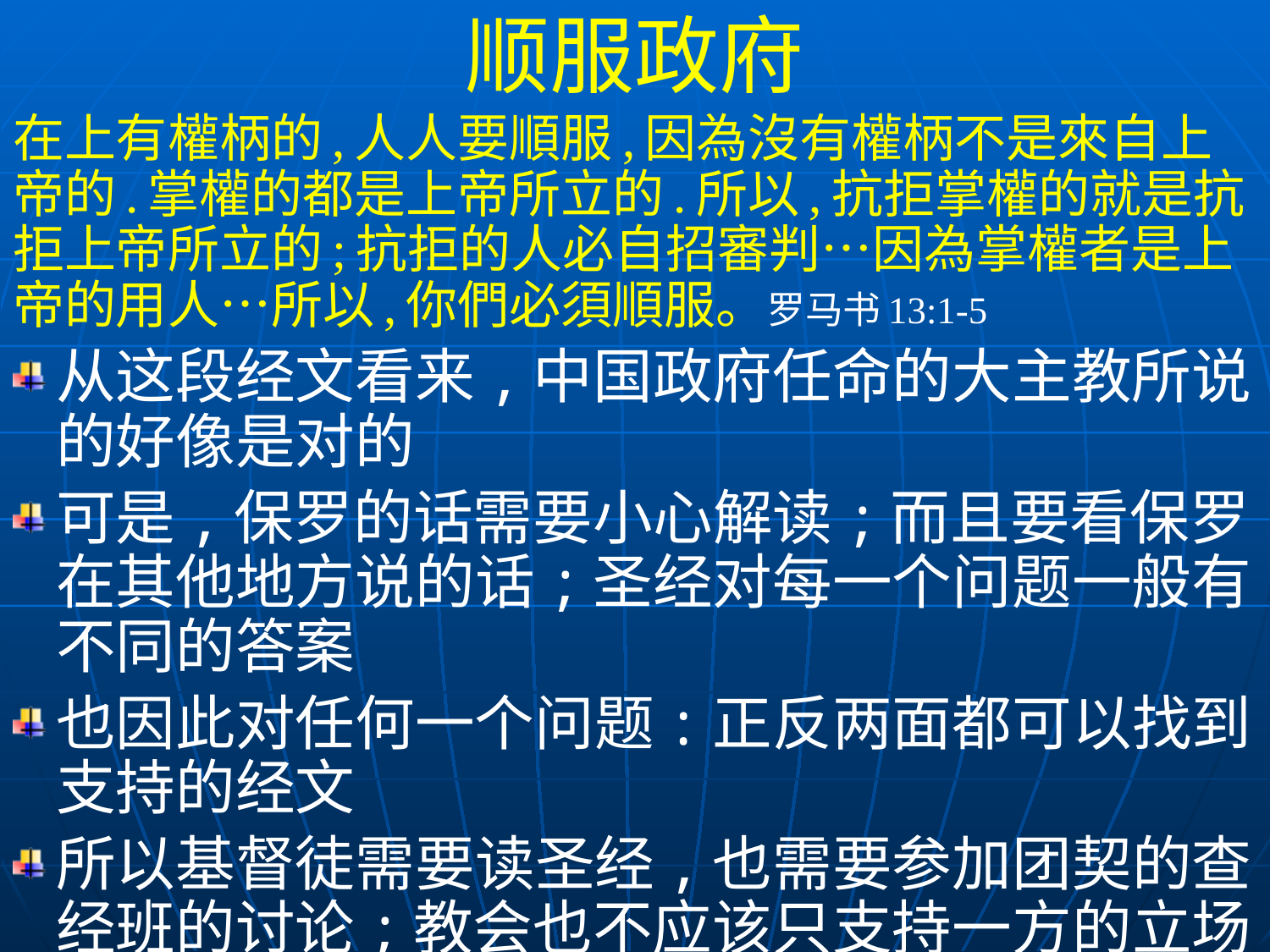

顺服政府
在上有權柄的,人人要順服,因為沒有權柄不是來自上帝的.掌權的都是上帝所立的.所以,抗拒掌權的就是抗拒上帝所立的;抗拒的人必自招審判…因為掌權者是上帝的用人…所以,你們必須順服。罗马书13:1-5
从这段经文看来,中国政府任命的大主教所说的好像是对的
可是,保罗的话需要小心解读;而且要看保罗在其他地方说的话;圣经对每一个问题一般有不同的答案
也因此对任何一个问题:正反两面都可以找到支持的经文
所以基督徒需要读圣经,也需要参加团契的查经班的讨论;教会也不应该只支持一方的立场